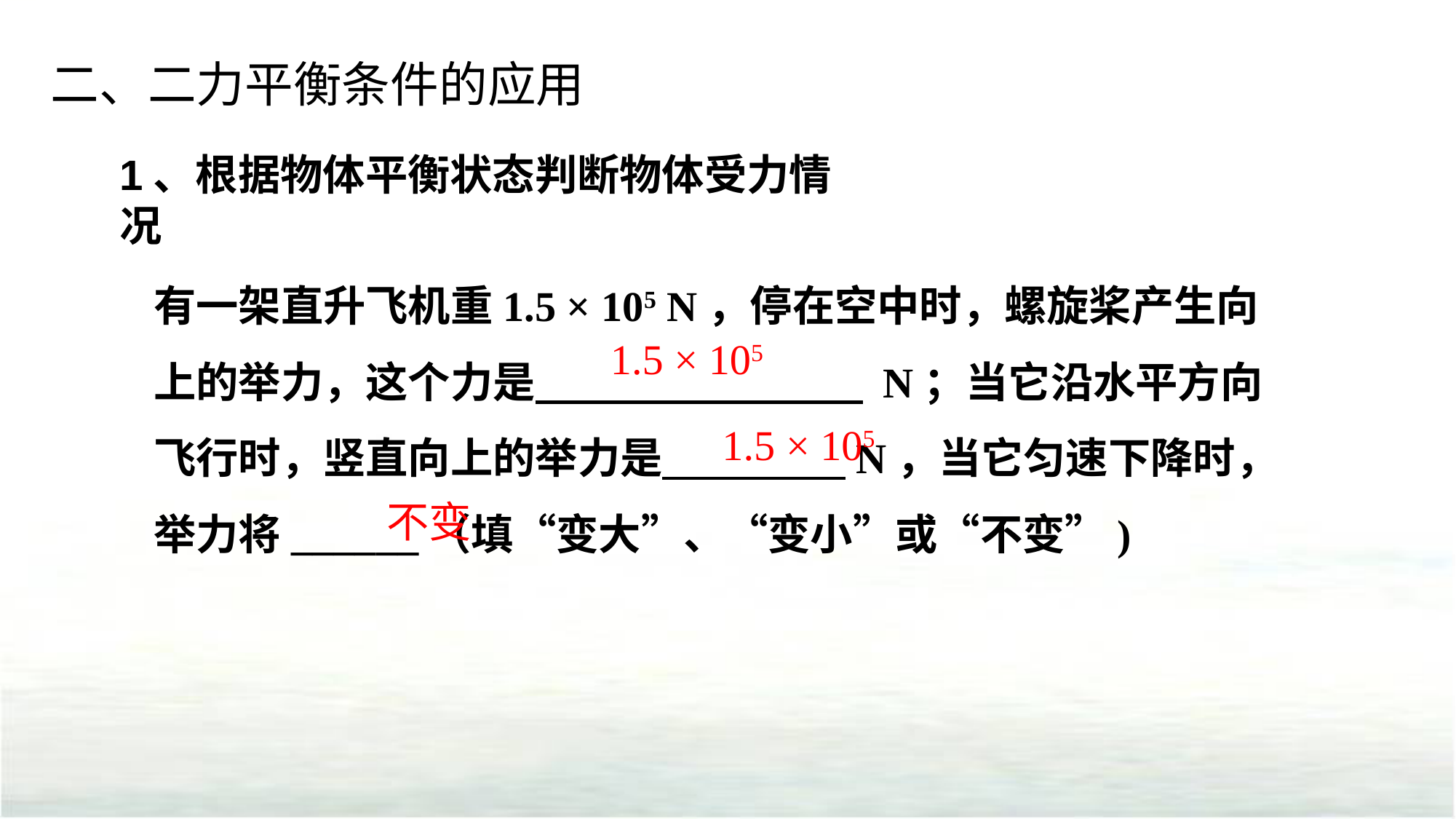

二、二力平衡条件的应用
1、根据物体平衡状态判断物体受力情况
有一架直升飞机重1.5 × 105 N，停在空中时，螺旋桨产生向上的举力，这个力是                                   N；当它沿水平方向飞行时，竖直向上的举力是                   N，当它匀速下降时，举力将______（填“变大”、“变小”或“不变”)
1.5 × 105
1.5 × 105
不变